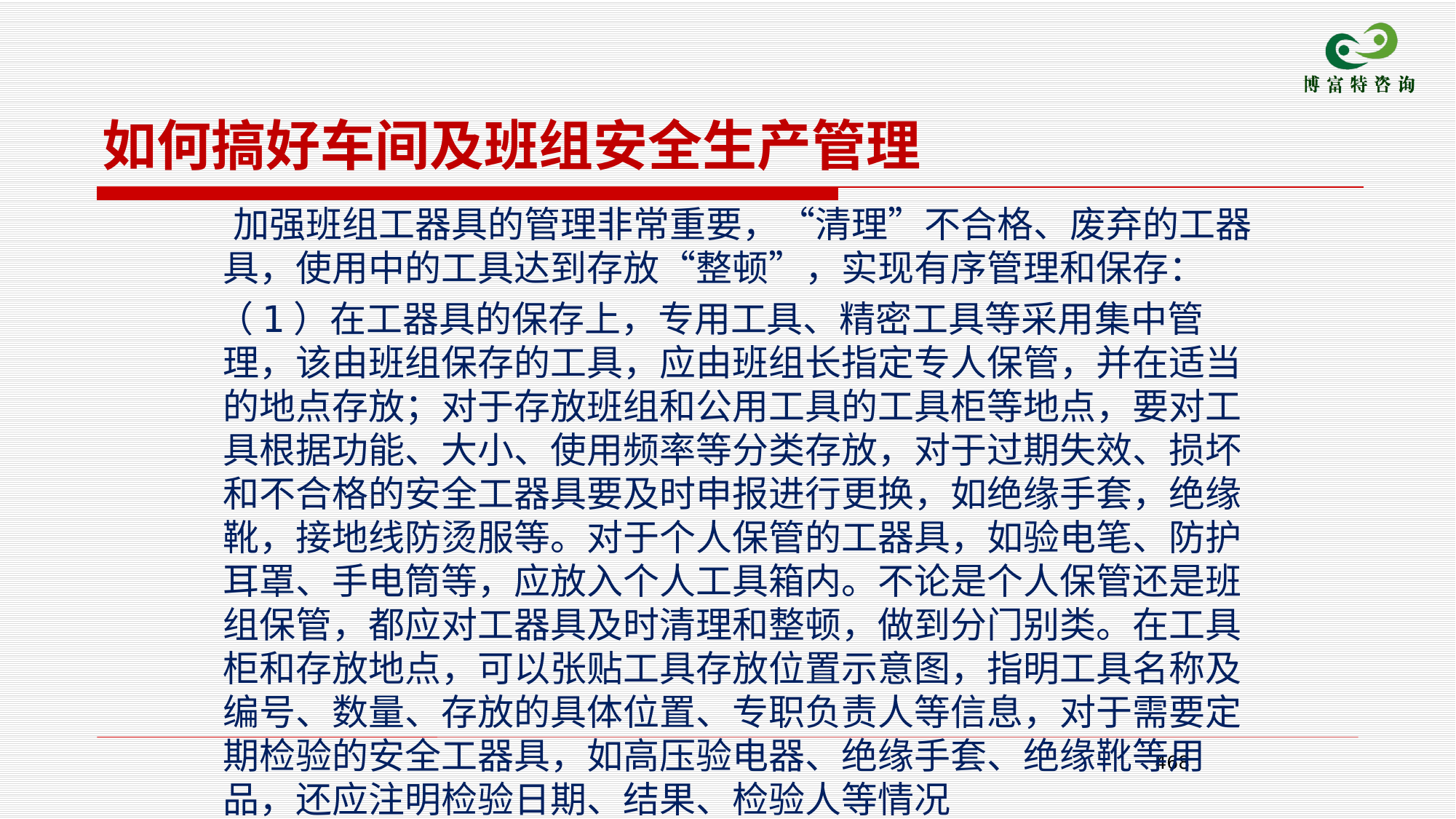

如何搞好车间及班组安全生产管理
       加强班组工器具的管理非常重要，“清理”不合格、废弃的工器具，使用中的工具达到存放“整顿”，实现有序管理和保存：
     （1）在工器具的保存上，专用工具、精密工具等采用集中管理，该由班组保存的工具，应由班组长指定专人保管，并在适当的地点存放；对于存放班组和公用工具的工具柜等地点，要对工具根据功能、大小、使用频率等分类存放，对于过期失效、损坏和不合格的安全工器具要及时申报进行更换，如绝缘手套，绝缘靴，接地线防烫服等。对于个人保管的工器具，如验电笔、防护耳罩、手电筒等，应放入个人工具箱内。不论是个人保管还是班组保管，都应对工器具及时清理和整顿，做到分门别类。在工具柜和存放地点，可以张贴工具存放位置示意图，指明工具名称及编号、数量、存放的具体位置、专职负责人等信息，对于需要定期检验的安全工器具，如高压验电器、绝缘手套、绝缘靴等用品，还应注明检验日期、结果、检验人等情况

468